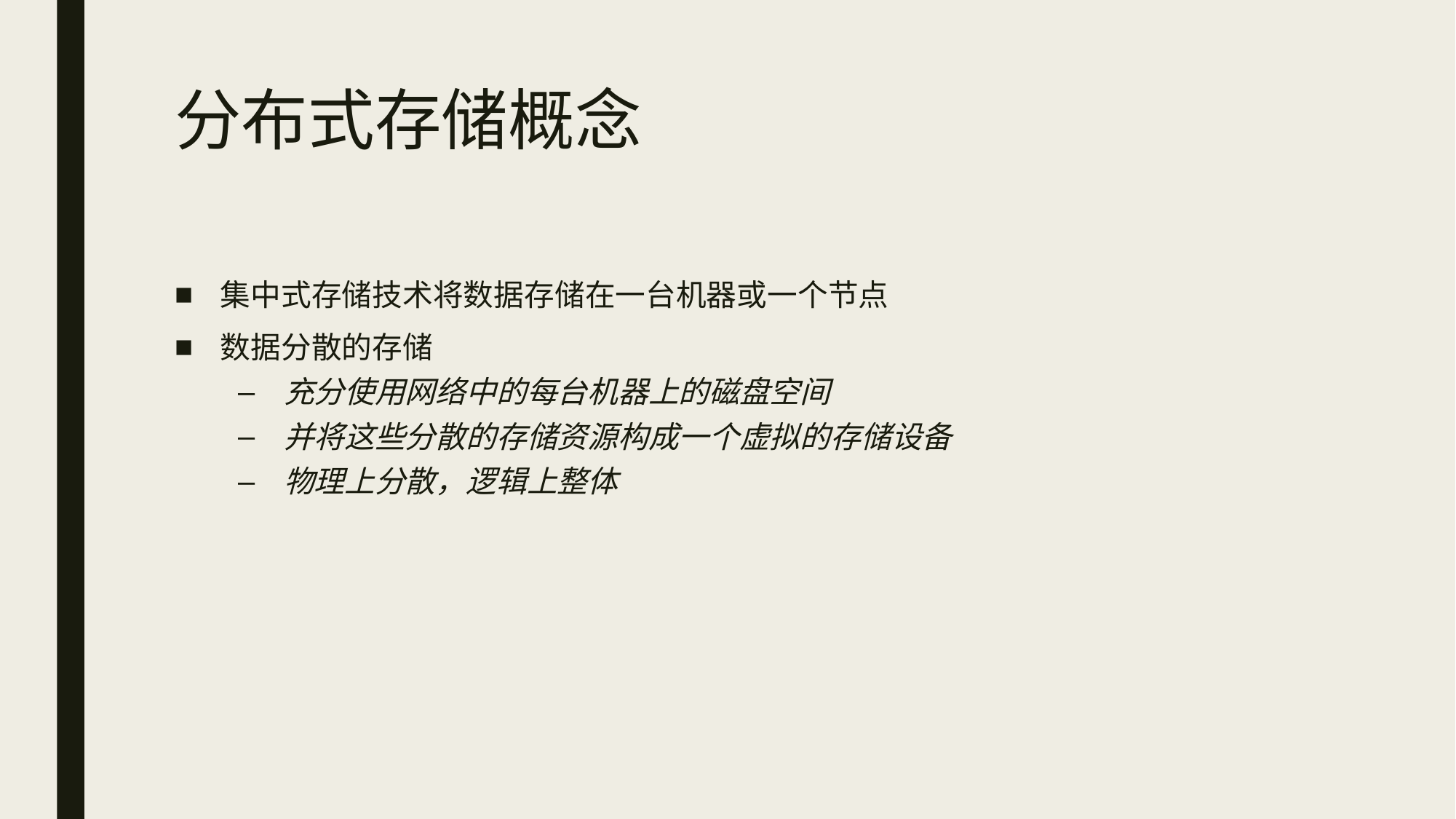

# 分布式存储概念
集中式存储技术将数据存储在一台机器或一个节点
数据分散的存储
充分使用网络中的每台机器上的磁盘空间
并将这些分散的存储资源构成一个虚拟的存储设备
物理上分散，逻辑上整体